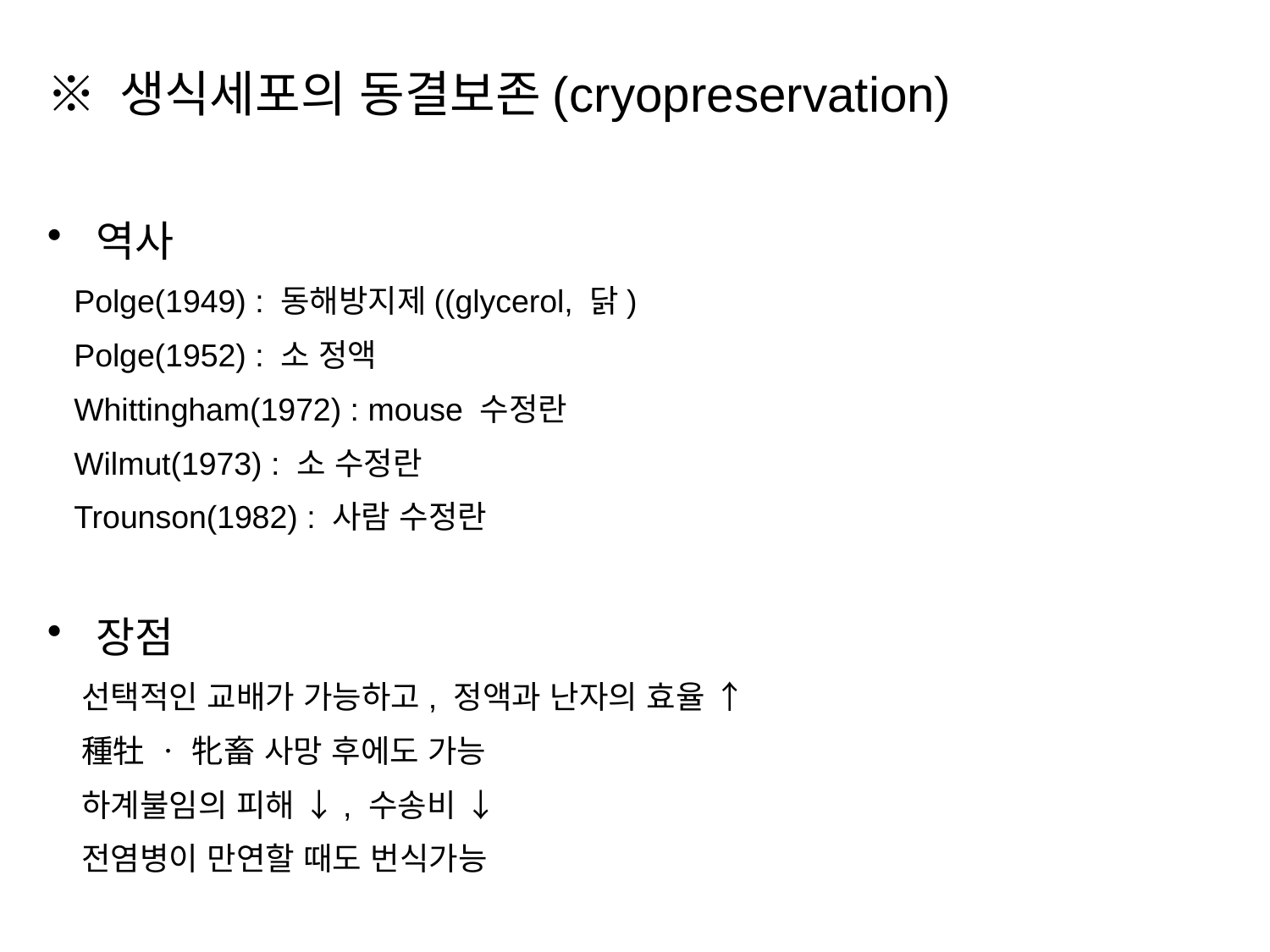

※ 생식세포의 동결보존(cryopreservation)

  역사
   Polge(1949) : 동해방지제((glycerol, 닭)
   Polge(1952) : 소 정액
   Whittingham(1972) : mouse 수정란
   Wilmut(1973) : 소 수정란
   Trounson(1982) : 사람 수정란

  장점
   선택적인 교배가 가능하고, 정액과 난자의 효율 ↑
   種牡 ㆍ 牝畜 사망 후에도 가능
   하계불임의 피해 ↓, 수송비 ↓
   전염병이 만연할 때도 번식가능